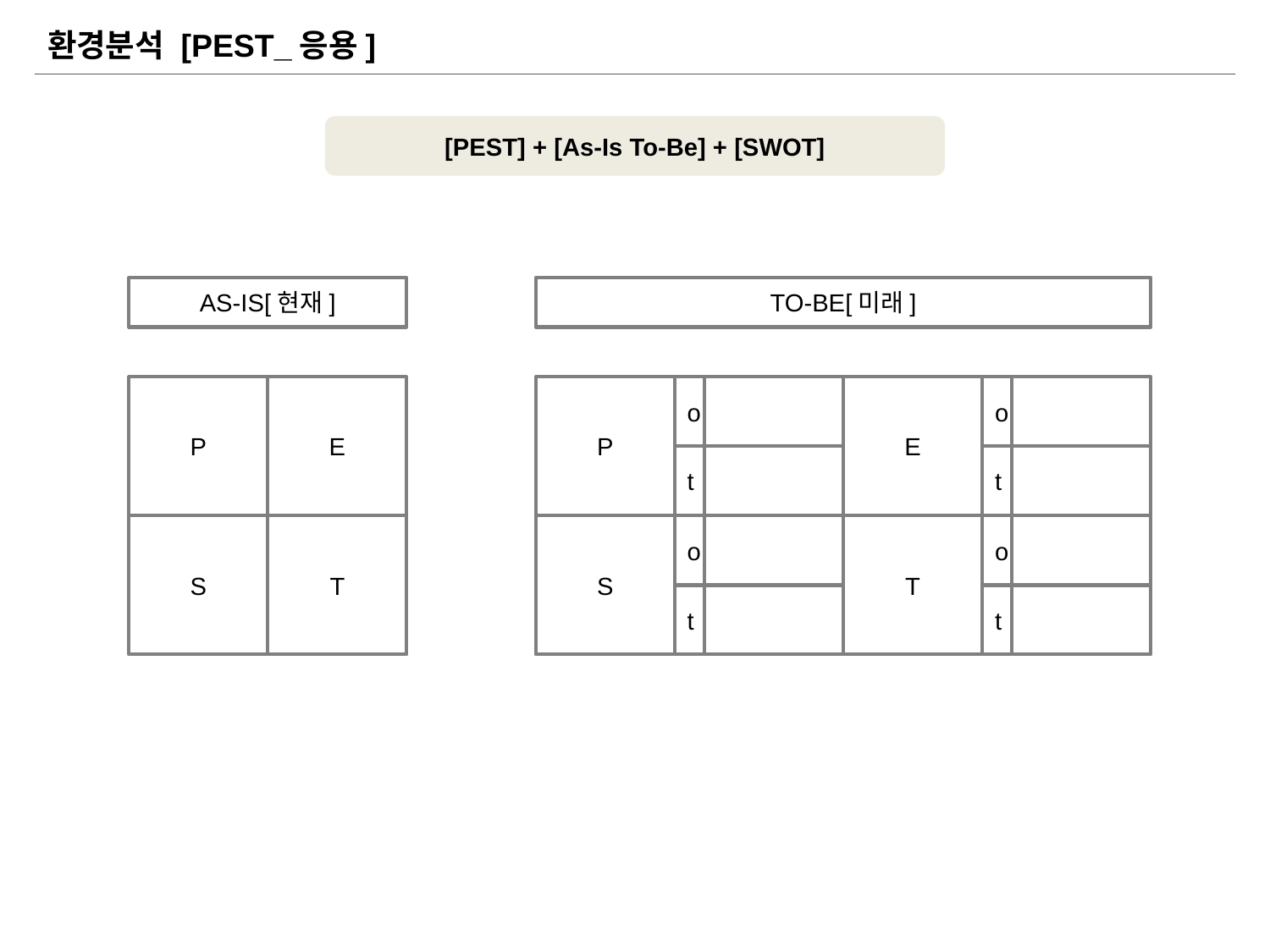

환경분석 [PEST_응용]
[PEST] + [As-Is To-Be] + [SWOT]
AS-IS[현재]
TO-BE[미래]
P
E
P
o

E
o

t

t

S
T
S
o

T
o

t

t